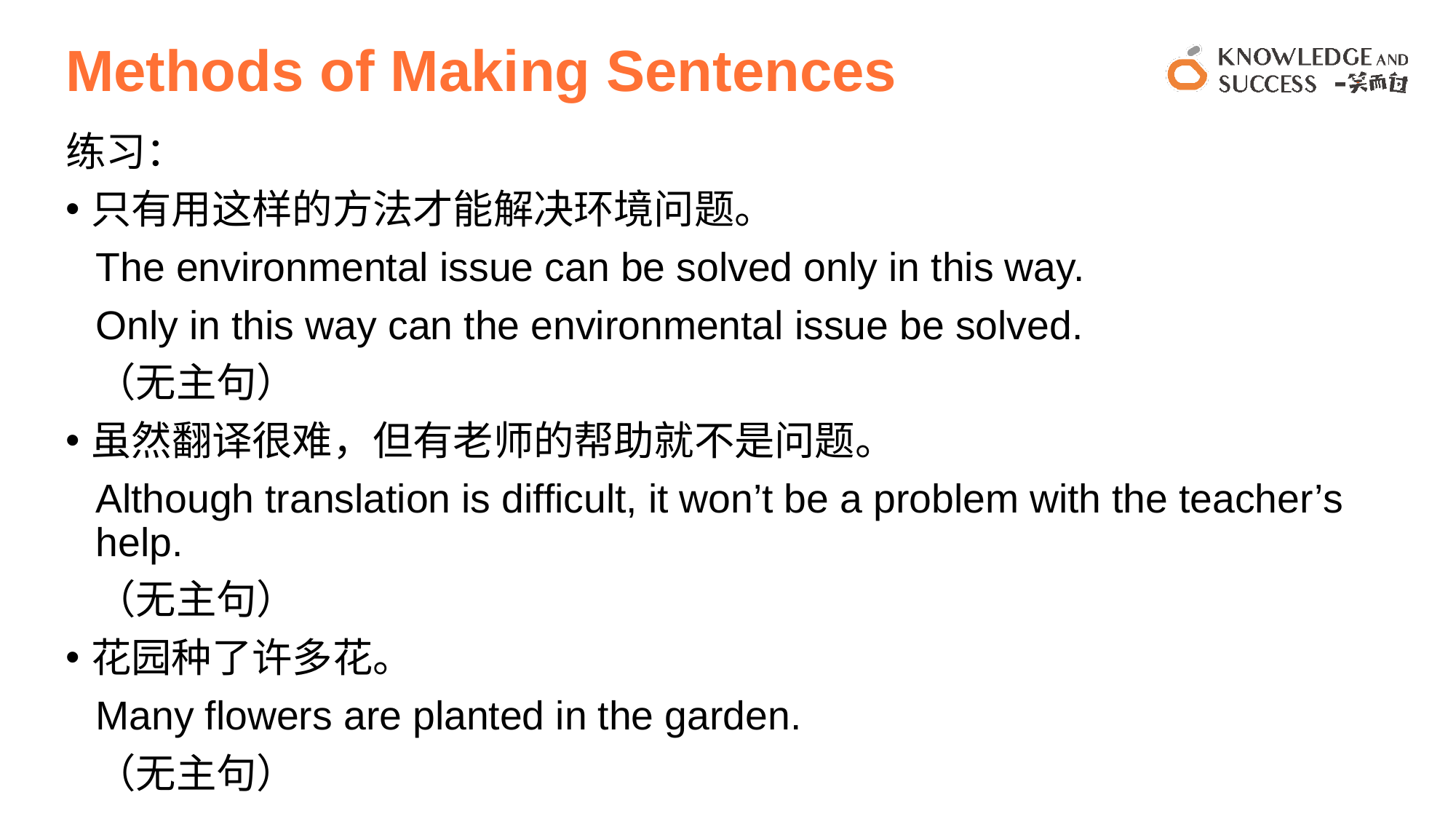

# Methods of Making Sentences
练习：
只有用这样的方法才能解决环境问题。
The environmental issue can be solved only in this way.
Only in this way can the environmental issue be solved.
（无主句）
虽然翻译很难，但有老师的帮助就不是问题。
Although translation is difficult, it won’t be a problem with the teacher’s help.
（无主句）
花园种了许多花。
Many flowers are planted in the garden.
（无主句）
36